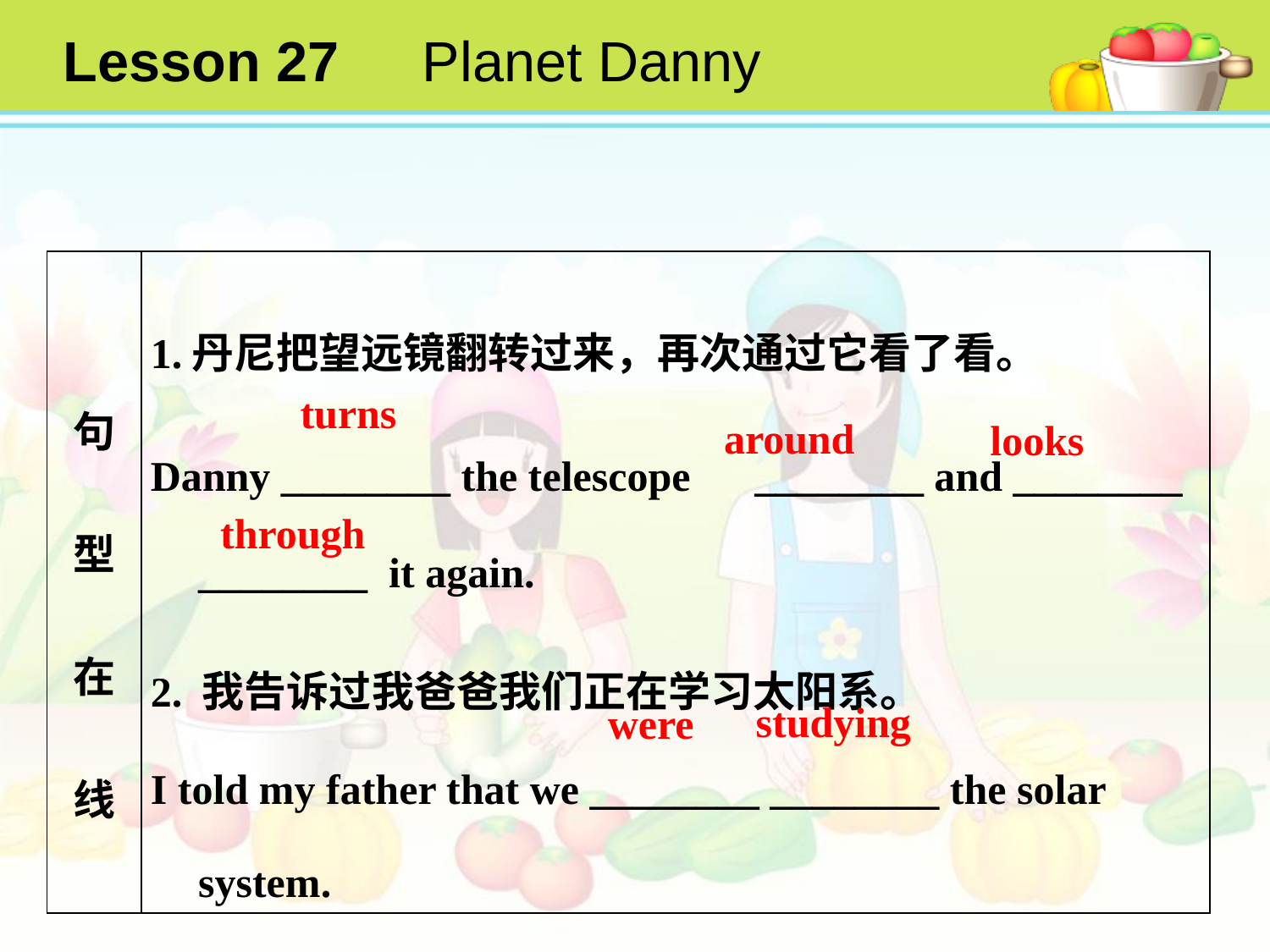

Lesson 27　Planet Danny
#
| 句 型 在 线 | 1.丹尼把望远镜翻转过来，再次通过它看了看。 Danny \_\_\_\_\_\_\_\_ the telescope　\_\_\_\_\_\_\_\_ and \_\_\_\_\_\_\_\_ \_\_\_\_\_\_\_\_ it again. 2. 我告诉过我爸爸我们正在学习太阳系。 I told my father that we \_\_\_\_\_\_\_\_ \_\_\_\_\_\_\_\_ the solar system. |
| --- | --- |
turns
around
looks
 through
studying
were